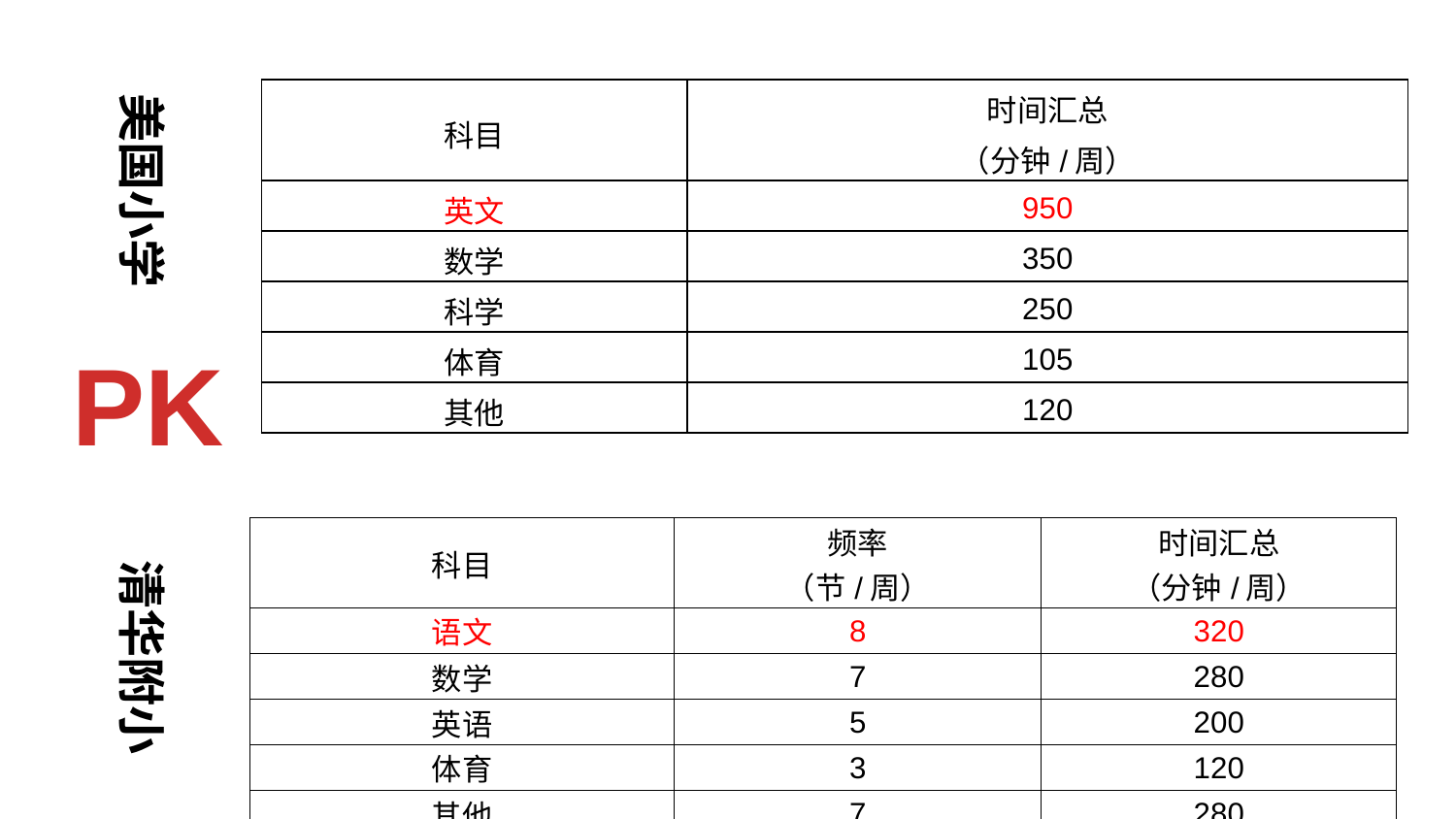

| 科目 | 时间汇总 （分钟/周） |
| --- | --- |
| 英文 | 950 |
| 数学 | 350 |
| 科学 | 250 |
| 体育 | 105 |
| 其他 | 120 |
美国小学
PK
| 科目 | 频率 （节/周） | 时间汇总 （分钟/周） |
| --- | --- | --- |
| 语文 | 8 | 320 |
| 数学 | 7 | 280 |
| 英语 | 5 | 200 |
| 体育 | 3 | 120 |
| 其他 | 7 | 280 |
清华附小